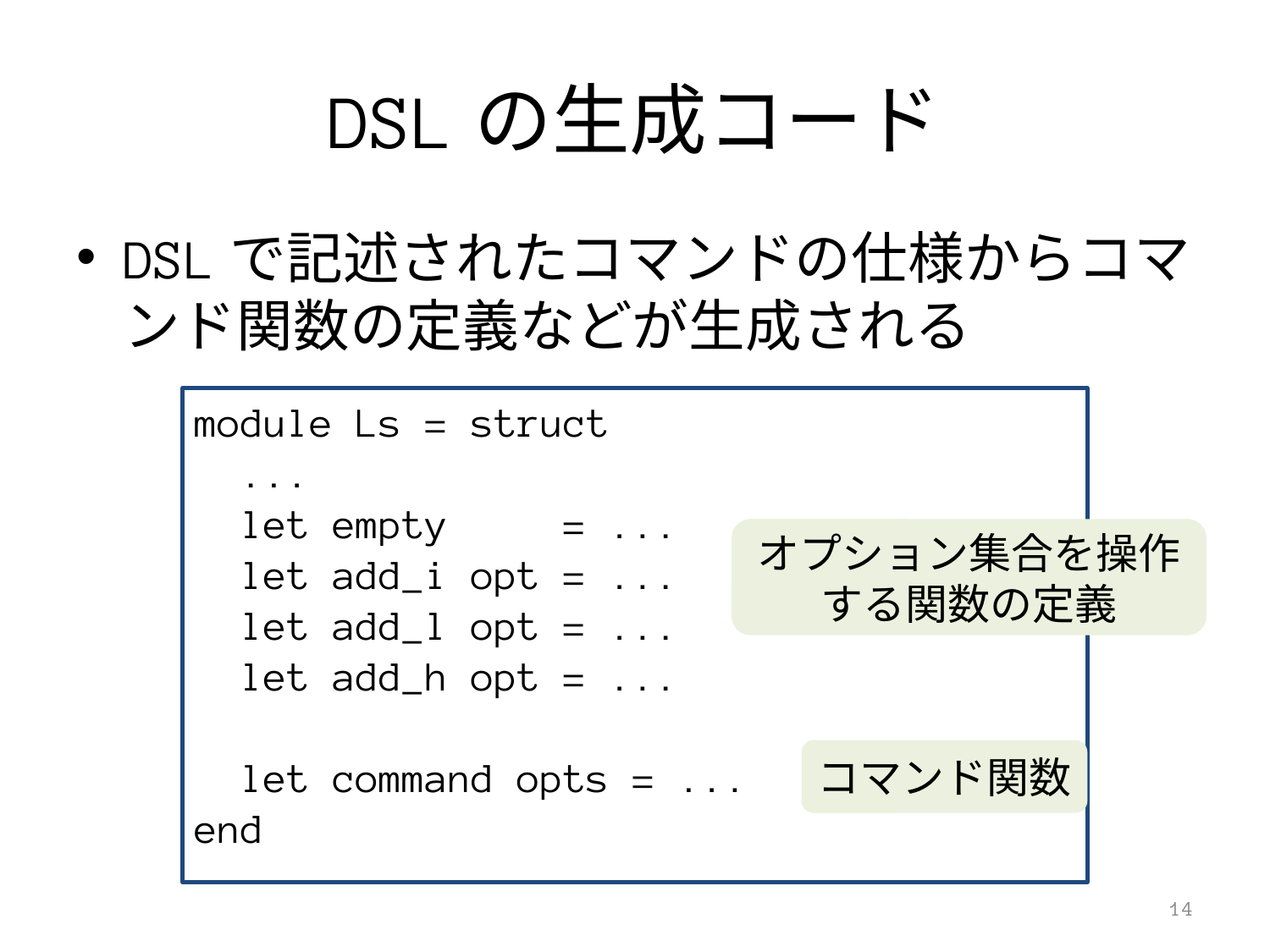

# DSLの生成コード
DSLで記述されたコマンドの仕様からコマンド関数の定義などが生成される
module Ls = struct
  ...
  let empty     = ...
  let add_i opt = ...
  let add_l opt = ...
  let add_h opt = ...

  let command opts = ...
end
オプション集合を操作する関数の定義
コマンド関数
14